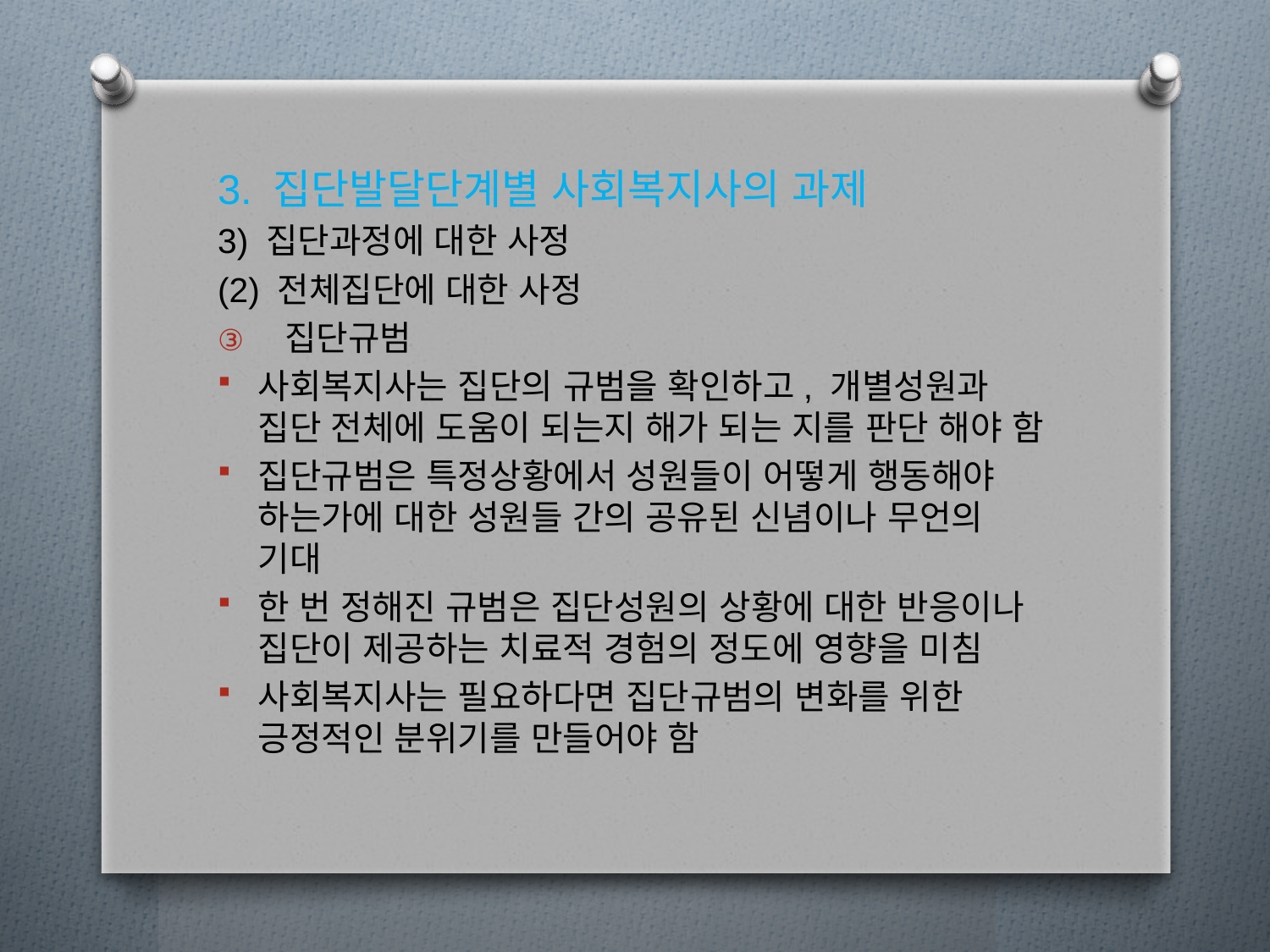

3. 집단발달단계별 사회복지사의 과제
3) 집단과정에 대한 사정
(2) 전체집단에 대한 사정
집단규범
사회복지사는 집단의 규범을 확인하고, 개별성원과 집단 전체에 도움이 되는지 해가 되는 지를 판단 해야 함
집단규범은 특정상황에서 성원들이 어떻게 행동해야 하는가에 대한 성원들 간의 공유된 신념이나 무언의 기대
한 번 정해진 규범은 집단성원의 상황에 대한 반응이나 집단이 제공하는 치료적 경험의 정도에 영향을 미침
사회복지사는 필요하다면 집단규범의 변화를 위한 긍정적인 분위기를 만들어야 함